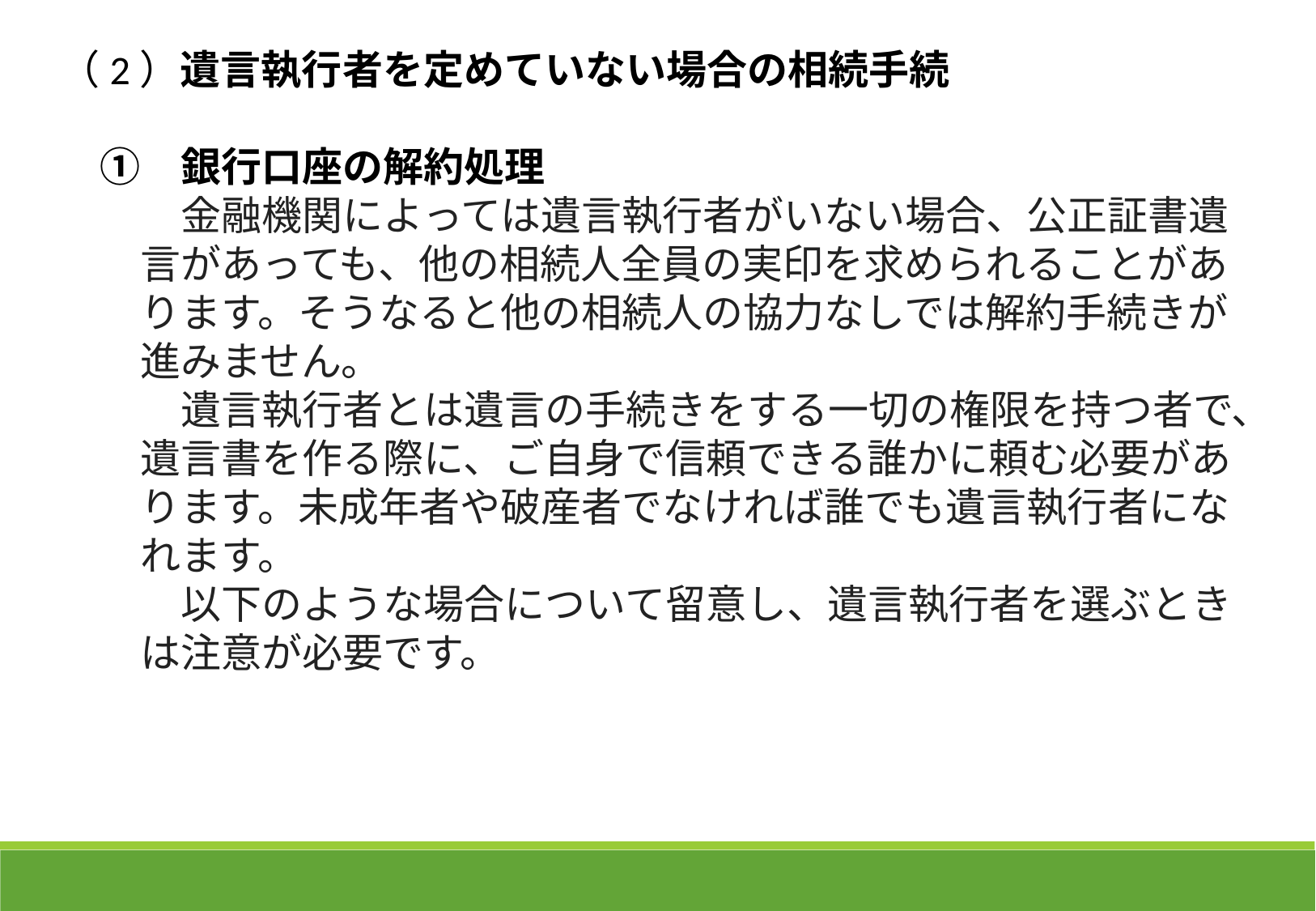

（2）遺言執行者を定めていない場合の相続手続

　➀　銀行口座の解約処理
　　　金融機関によっては遺言執行者がいない場合、公正証書遺
　　言があっても、他の相続人全員の実印を求められることがあ
　　ります。そうなると他の相続人の協力なしでは解約手続きが
　　進みません。
　　　遺言執行者とは遺言の手続きをする一切の権限を持つ者で、
　　遺言書を作る際に、ご自身で信頼できる誰かに頼む必要があ
　　ります。未成年者や破産者でなければ誰でも遺言執行者にな
　　れます。
　　　以下のような場合について留意し、遺言執行者を選ぶとき
　　は注意が必要です。